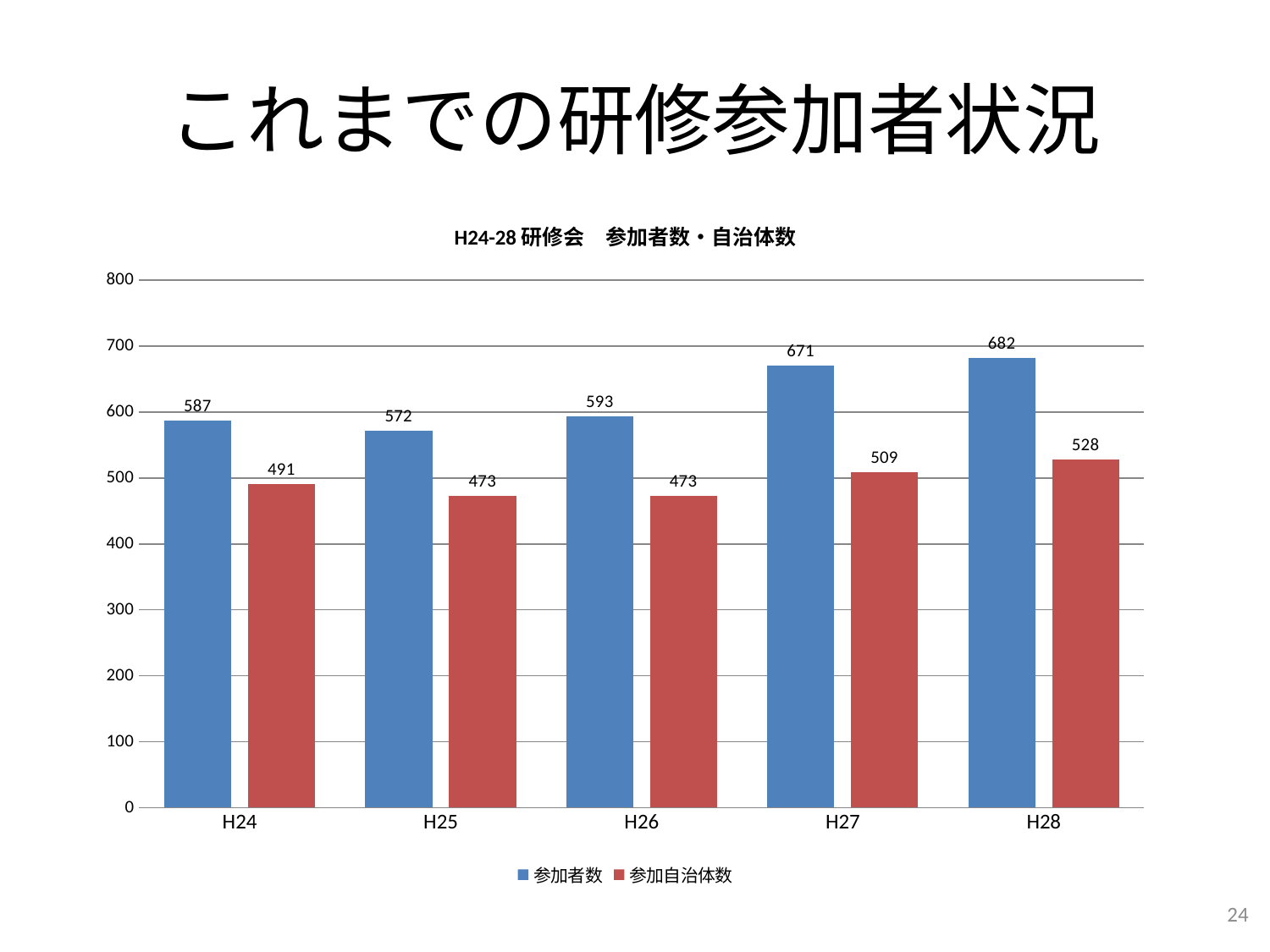

# これまでの研修参加者状況

### Chart: H24-28研修会　参加者数・自治体数

| Category | 参加者数 | 参加自治体数 |
|---|---|---|
| H24 | 587.0 | 491.0 |
| H25 | 572.0 | 473.0 |
| H26 | 593.0 | 473.0 |
| H27 | 671.0 | 509.0 |
| H28 | 682.0 | 528.0 |
24